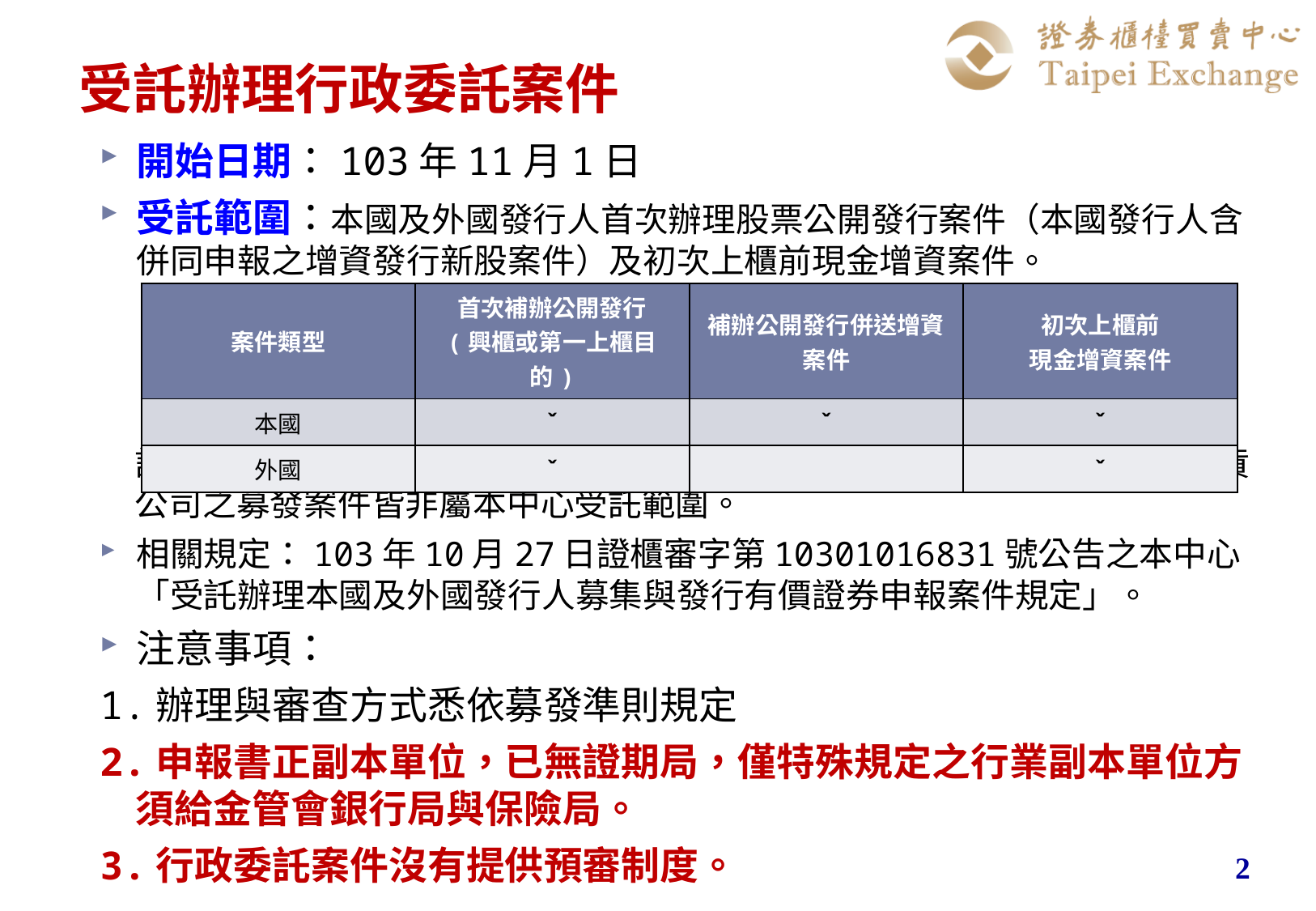

# 受託辦理行政委託案件
開始日期：103年11月1日
受託範圍：本國及外國發行人首次辦理股票公開發行案件（本國發行人含併同申報之增資發行新股案件）及初次上櫃前現金增資案件。

註：公開發行公司單獨申報增資案件、自行申請停止公開發行、券商及期貨公司之募發案件皆非屬本中心受託範圍。
相關規定：103年10月27日證櫃審字第10301016831號公告之本中心「受託辦理本國及外國發行人募集與發行有價證券申報案件規定」。
注意事項：
1.辦理與審查方式悉依募發準則規定
2.申報書正副本單位，已無證期局，僅特殊規定之行業副本單位方須給金管會銀行局與保險局。
3.行政委託案件沒有提供預審制度。
| 案件類型 | 首次補辦公開發行 (興櫃或第一上櫃目的) | 補辦公開發行併送增資案件 | 初次上櫃前 現金增資案件 |
| --- | --- | --- | --- |
| 本國 | ˇ | ˇ | ˇ |
| 外國 | ˇ |  | ˇ |
2